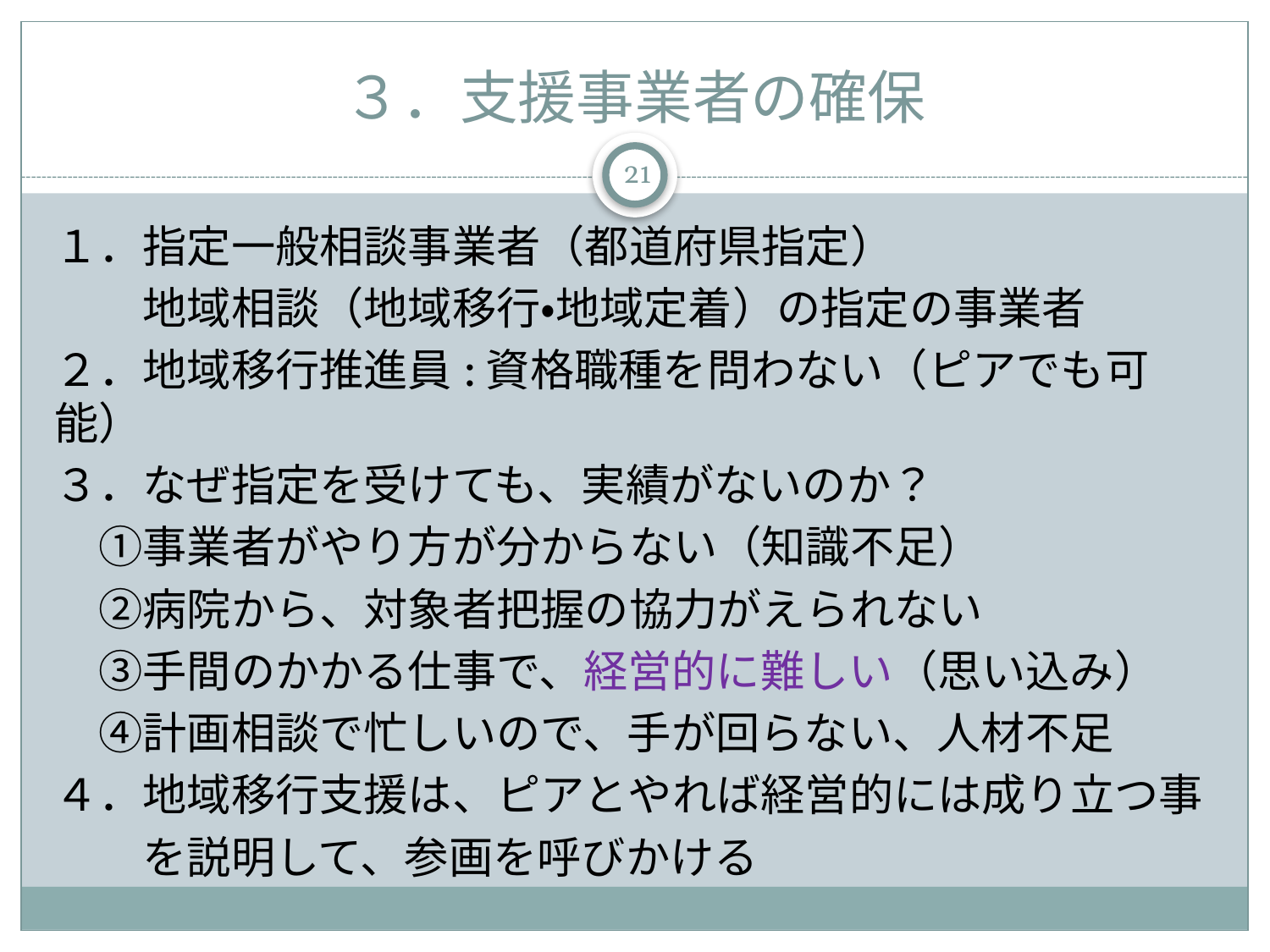

# ３．支援事業者の確保
21
１．指定一般相談事業者（都道府県指定）
　　地域相談（地域移行・地域定着）の指定の事業者
２．地域移行推進員:資格職種を問わない（ピアでも可能）
３．なぜ指定を受けても、実績がないのか？
　①事業者がやり方が分からない（知識不足）
　②病院から、対象者把握の協力がえられない
　③手間のかかる仕事で、経営的に難しい（思い込み）
　④計画相談で忙しいので、手が回らない、人材不足
４．地域移行支援は、ピアとやれば経営的には成り立つ事
　　を説明して、参画を呼びかける